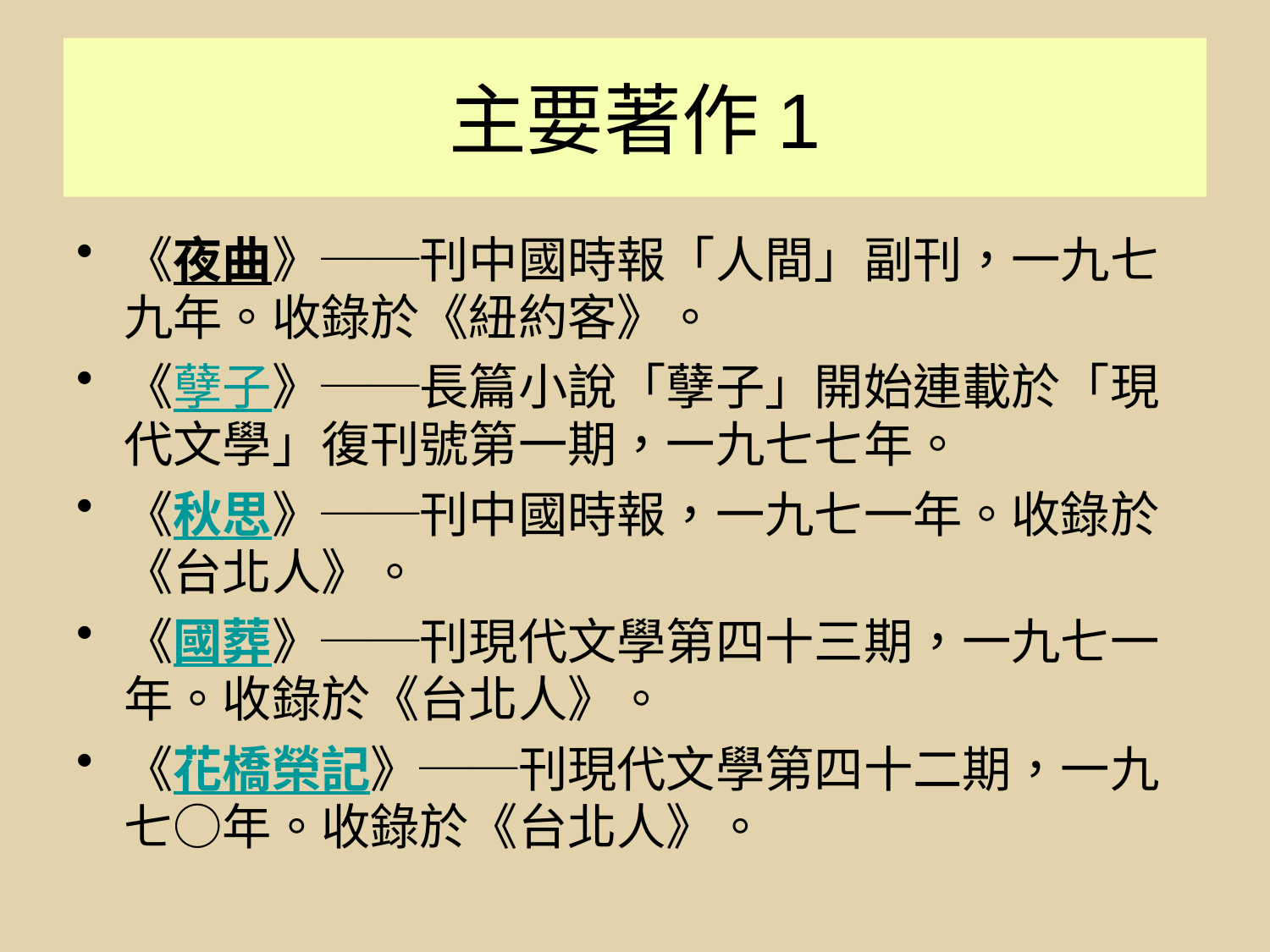

# 主要著作1
《夜曲》──刊中國時報「人間」副刊，一九七九年。收錄於《紐約客》。
《孽子》──長篇小說「孽子」開始連載於「現代文學」復刊號第一期，一九七七年。
《秋思》──刊中國時報，一九七一年。收錄於《台北人》。
《國葬》──刊現代文學第四十三期，一九七一年。收錄於《台北人》。
《花橋榮記》──刊現代文學第四十二期，一九七○年。收錄於《台北人》。